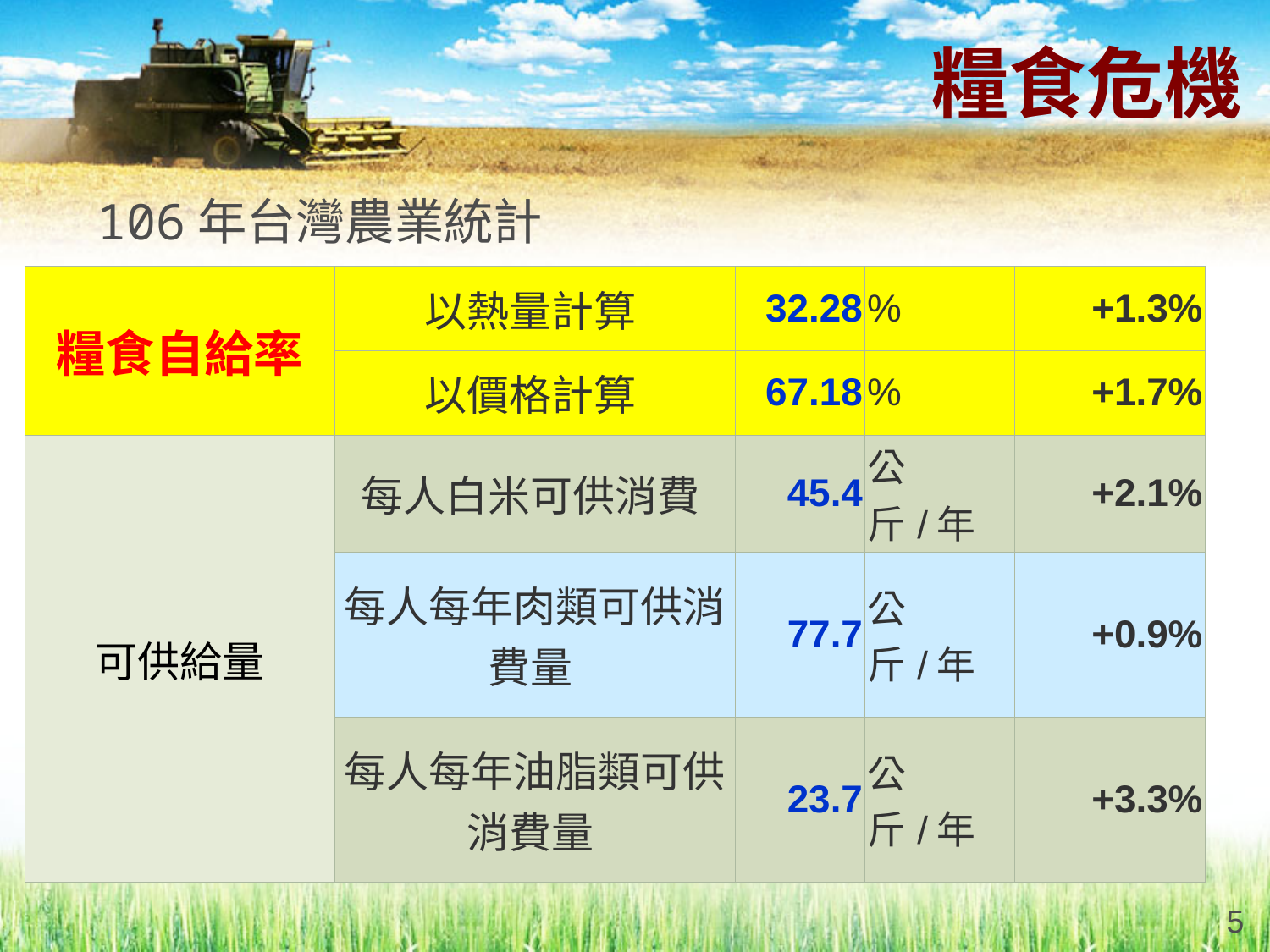

# 糧食危機
106年台灣農業統計
| 糧食自給率 | 以熱量計算 | 32.28 | % | +1.3% |
| --- | --- | --- | --- | --- |
|  | 以價格計算 | 67.18 | % | +1.7% |
| 可供給量 | 每人白米可供消費 | 45.4 | 公斤/年 | +2.1% |
|  | 每人每年肉類可供消費量 | 77.7 | 公斤/年 | +0.9% |
|  | 每人每年油脂類可供消費量 | 23.7 | 公斤/年 | +3.3% |
5